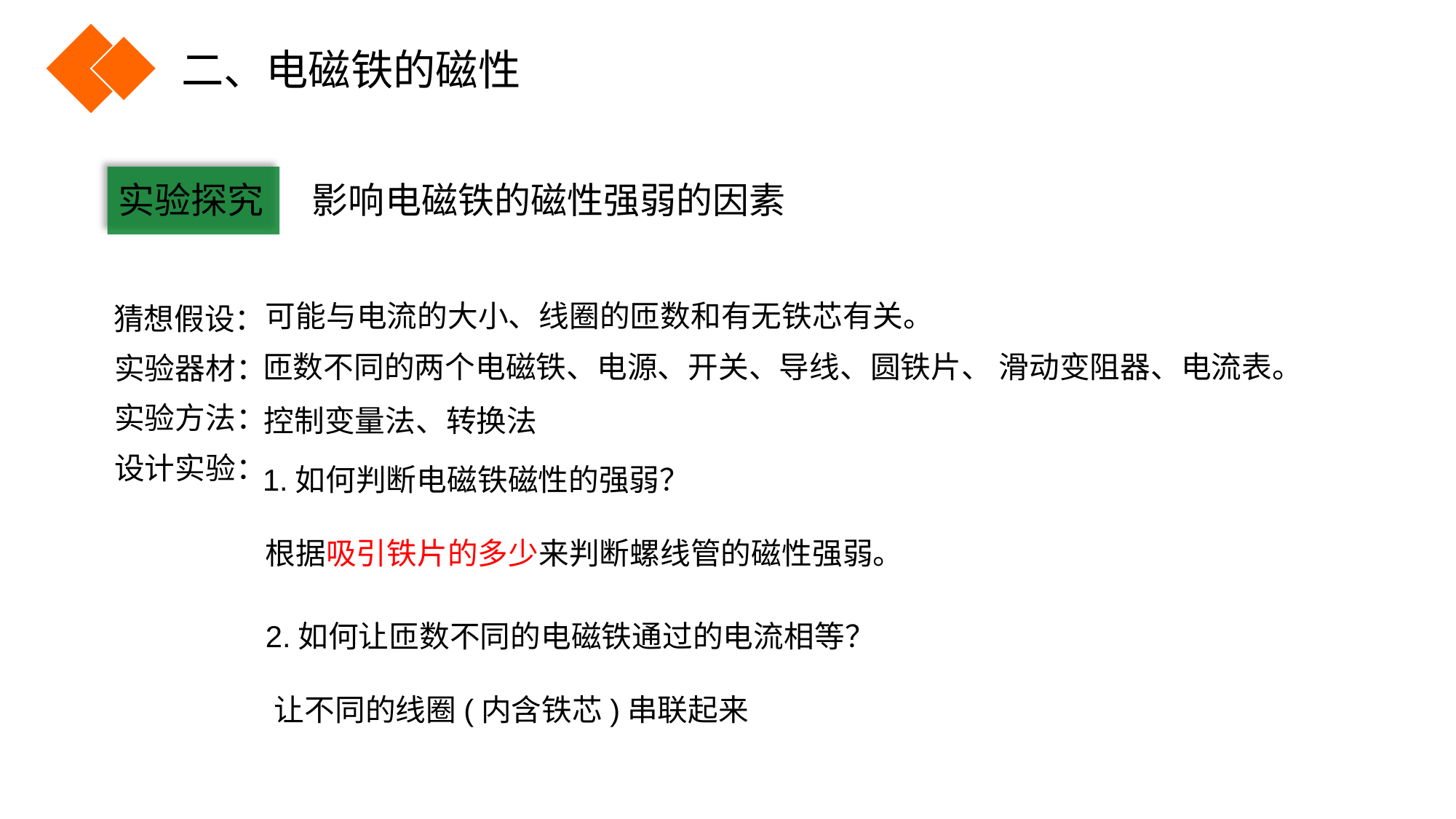

二、电磁铁的磁性

实验探究
影响电磁铁的磁性强弱的因素
可能与电流的大小、线圈的匝数和有无铁芯有关。
猜想假设：
匝数不同的两个电磁铁、电源、开关、导线、圆铁片、 滑动变阻器、电流表。
实验器材：
实验方法：
控制变量法、转换法
设计实验：
1.如何判断电磁铁磁性的强弱？
根据吸引铁片的多少来判断螺线管的磁性强弱。
2.如何让匝数不同的电磁铁通过的电流相等？
让不同的线圈(内含铁芯)串联起来